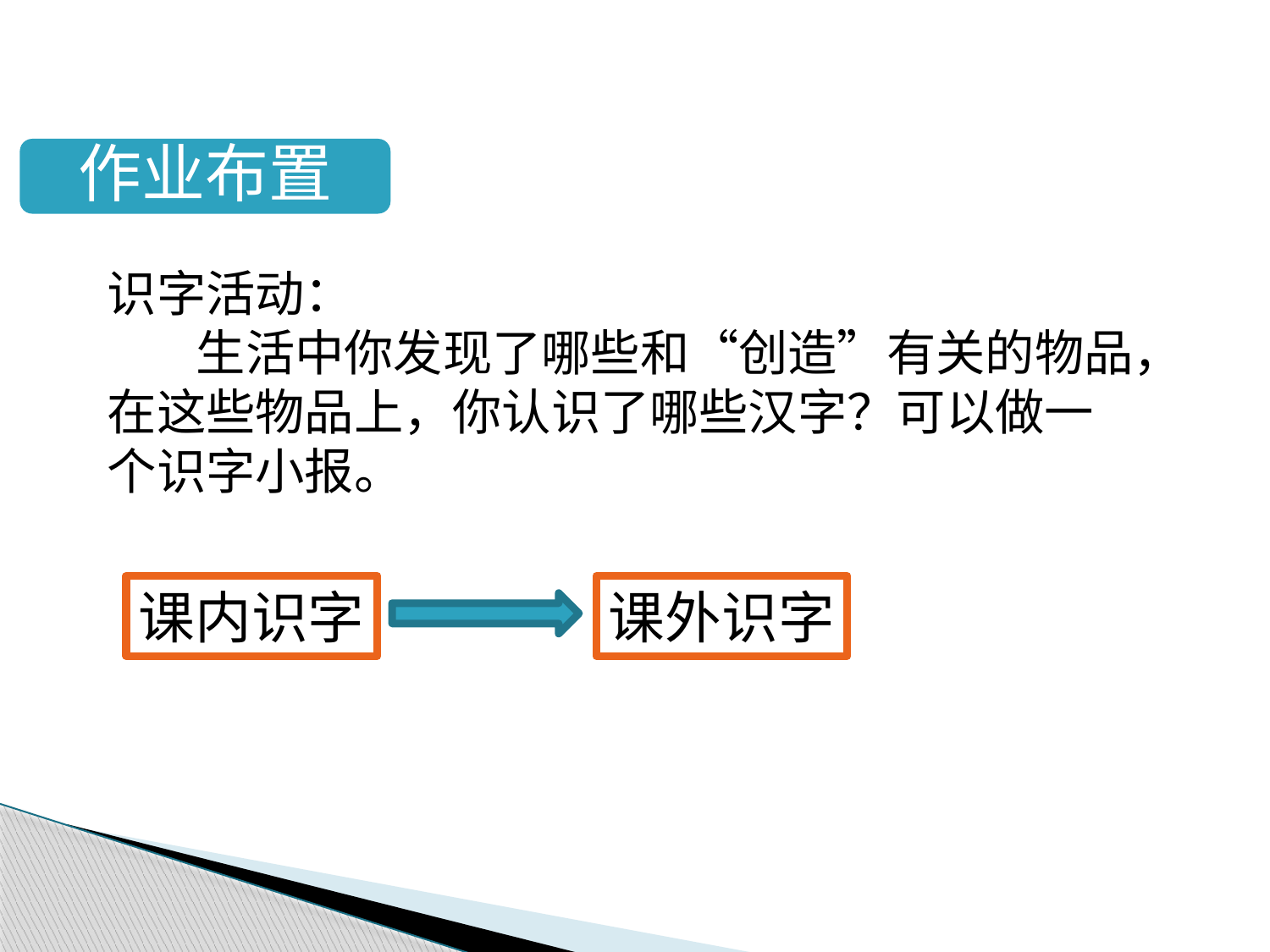

作业布置
识字活动：
       生活中你发现了哪些和“创造”有关的物品，在这些物品上，你认识了哪些汉字？可以做一个识字小报。
课内识字
课外识字